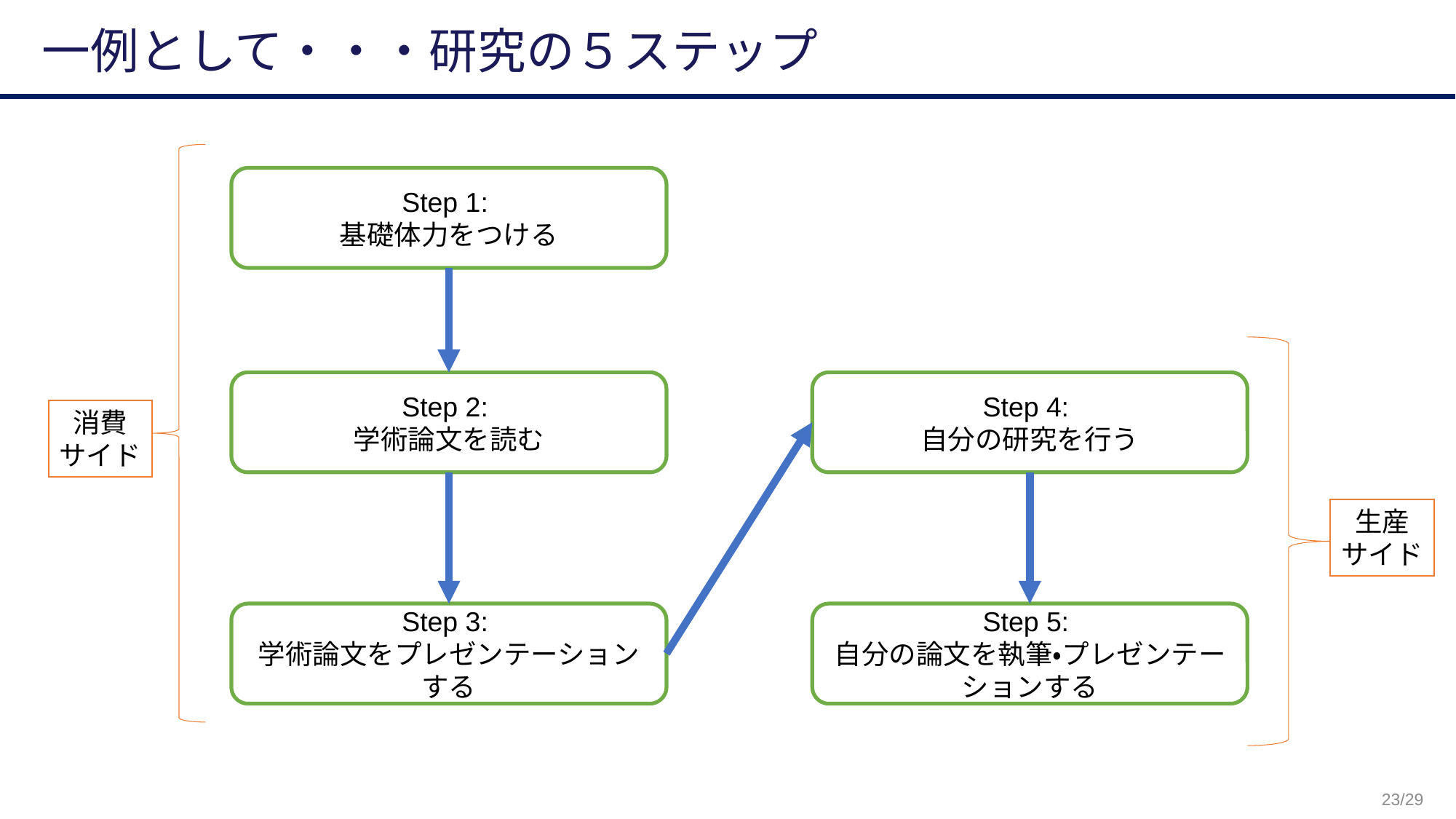

# 一例として・・・研究の５ステップ

Step 1:
基礎体力をつける

Step 2:
学術論文を読む
Step 4:
自分の研究を行う
消費
サイド
生産
サイド
Step 3:
学術論文をプレゼンテーションする
Step 5:
自分の論文を執筆・プレゼンテーションする
23/29